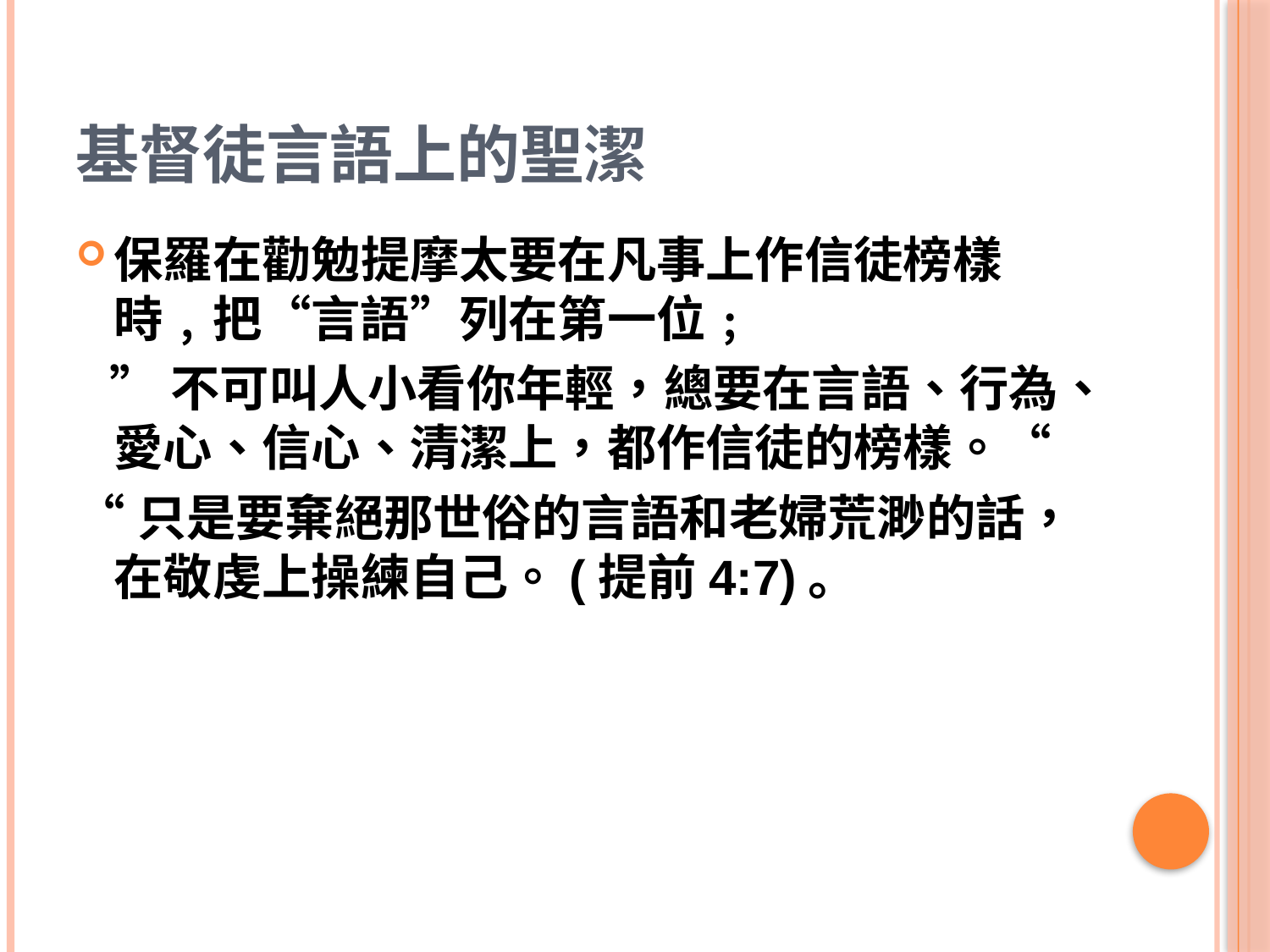

# 基督徒言語上的聖潔
保羅在勸勉提摩太要在凡事上作信徒榜樣時﹐把“言語”列在第一位﹔
   ”不可叫人小看你年輕，總要在言語、行為、愛心、信心、清潔上，都作信徒的榜樣。“
“只是要棄絕那世俗的言語和老婦荒渺的話，在敬虔上操練自己。(提前4:7)。